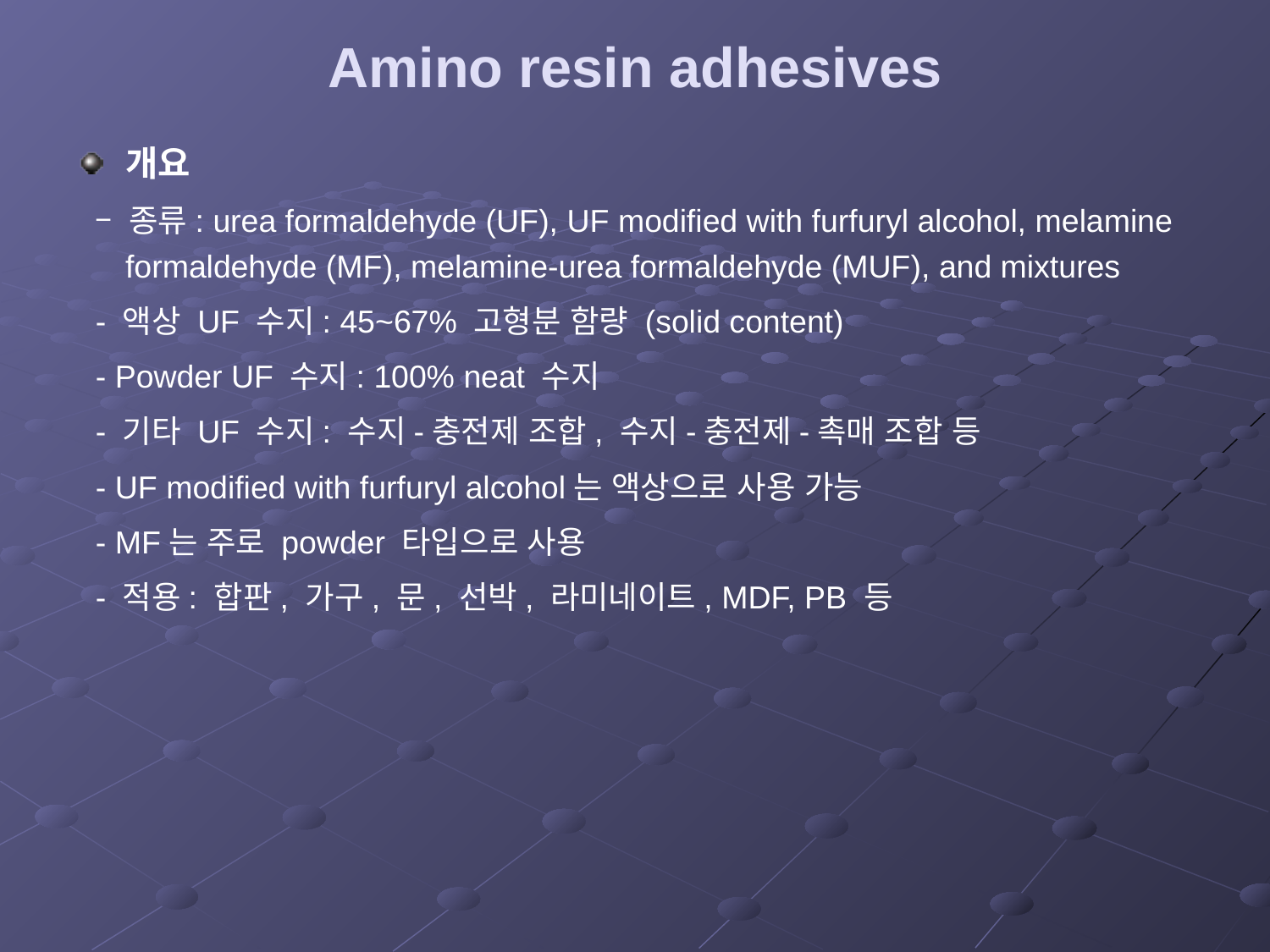

# Amino resin adhesives
개요
  – 종류: urea formaldehyde (UF), UF modified with furfuryl alcohol, melamine formaldehyde (MF), melamine-urea formaldehyde (MUF), and mixtures
  - 액상 UF 수지: 45~67% 고형분 함량 (solid content)
  - Powder UF 수지: 100% neat 수지
  - 기타 UF 수지: 수지-충전제 조합, 수지-충전제-촉매 조합 등
  - UF modified with furfuryl alcohol는 액상으로 사용 가능
  - MF는 주로 powder 타입으로 사용
  - 적용: 합판, 가구, 문, 선박, 라미네이트, MDF, PB 등